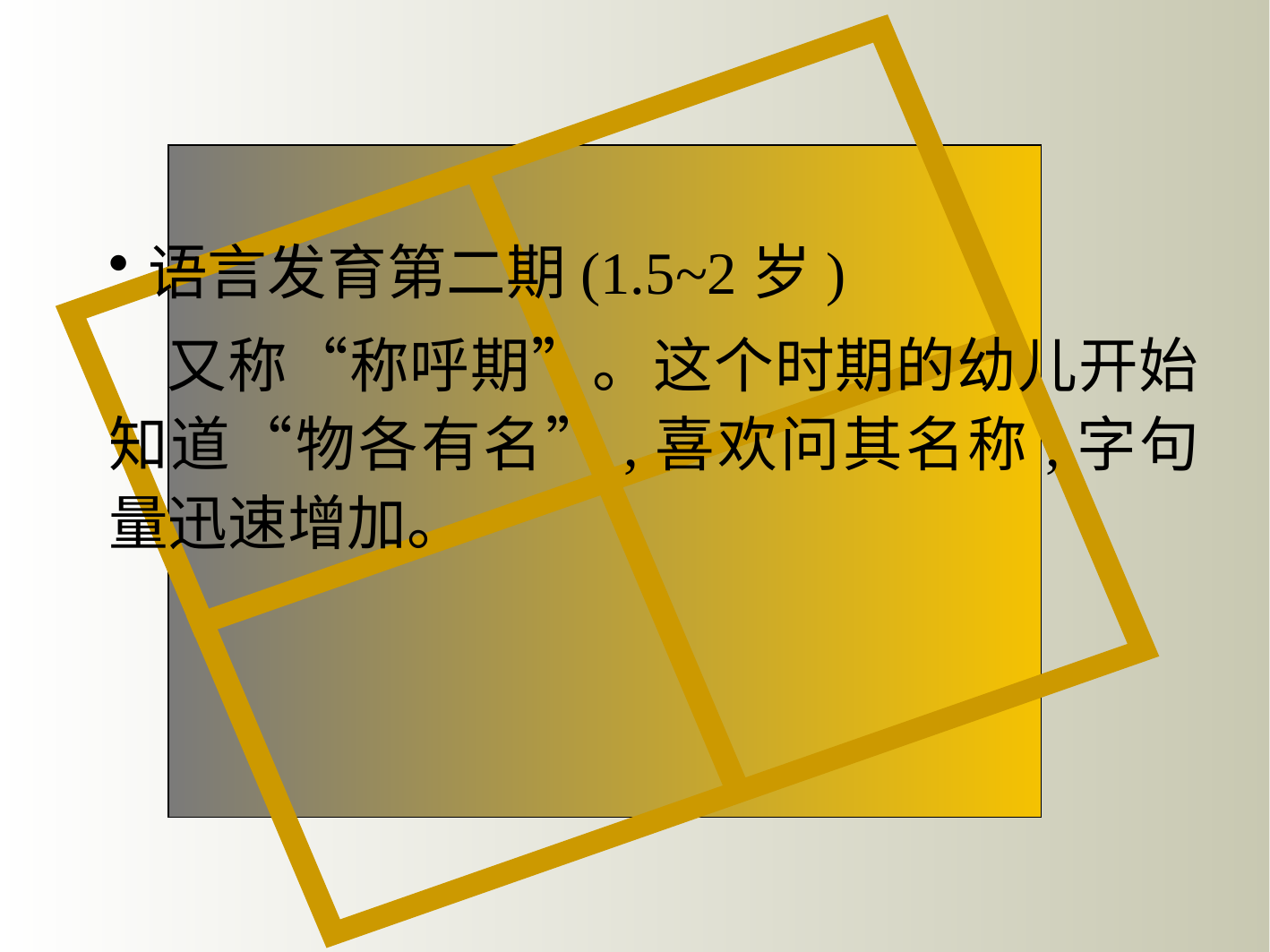

#
语言发育第二期(1.5~2岁)
   又称“称呼期”。这个时期的幼儿开始知道“物各有名”,喜欢问其名称,字句量迅速增加。